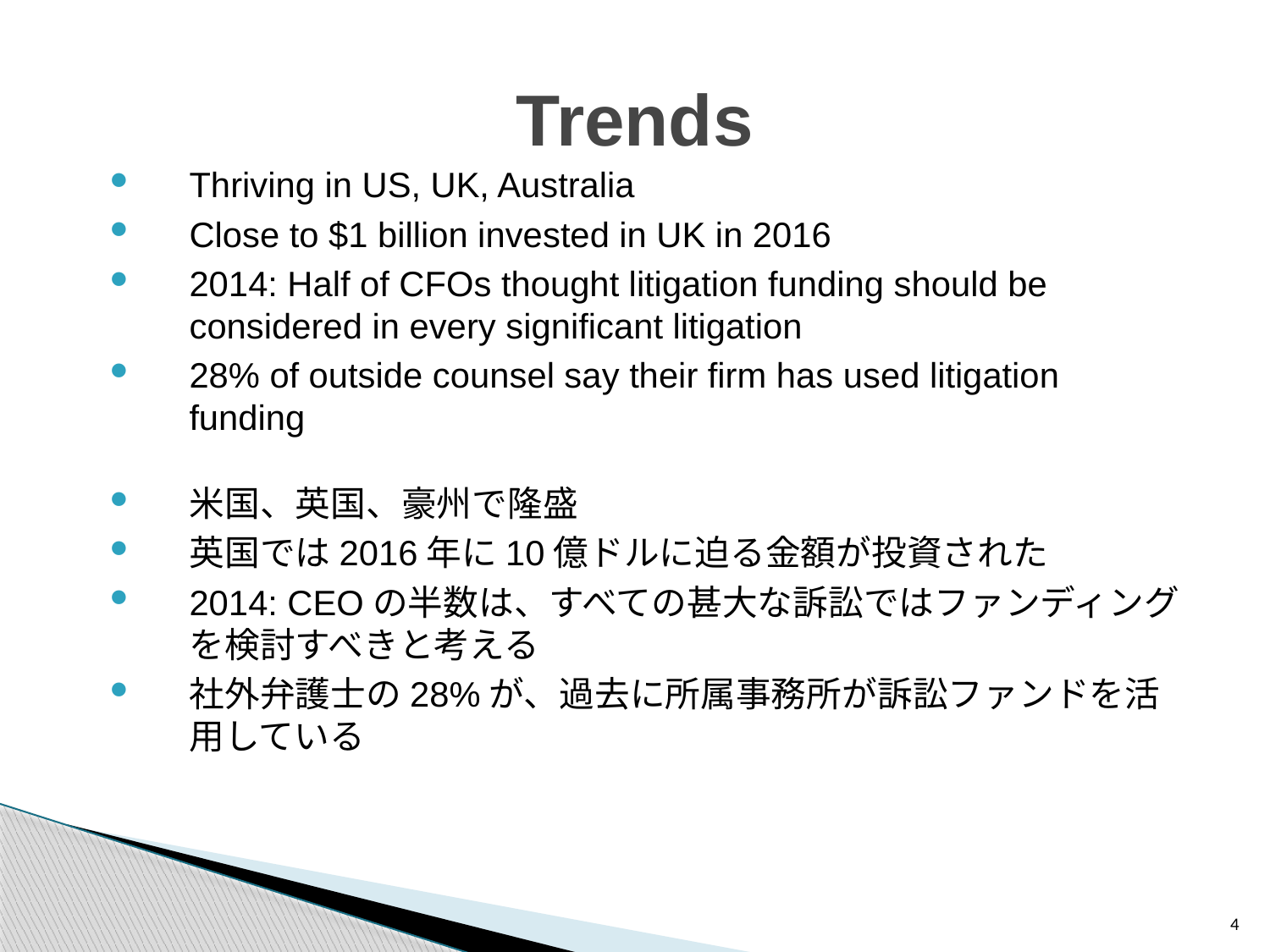

# Trends
Thriving in US, UK, Australia
Close to $1 billion invested in UK in 2016
2014: Half of CFOs thought litigation funding should be considered in every significant litigation
28% of outside counsel say their firm has used litigation funding

米国、英国、豪州で隆盛
英国では2016年に10億ドルに迫る金額が投資された
2014: CEOの半数は、すべての甚大な訴訟ではファンディングを検討すべきと考える
社外弁護士の28%が、過去に所属事務所が訴訟ファンドを活用している

4